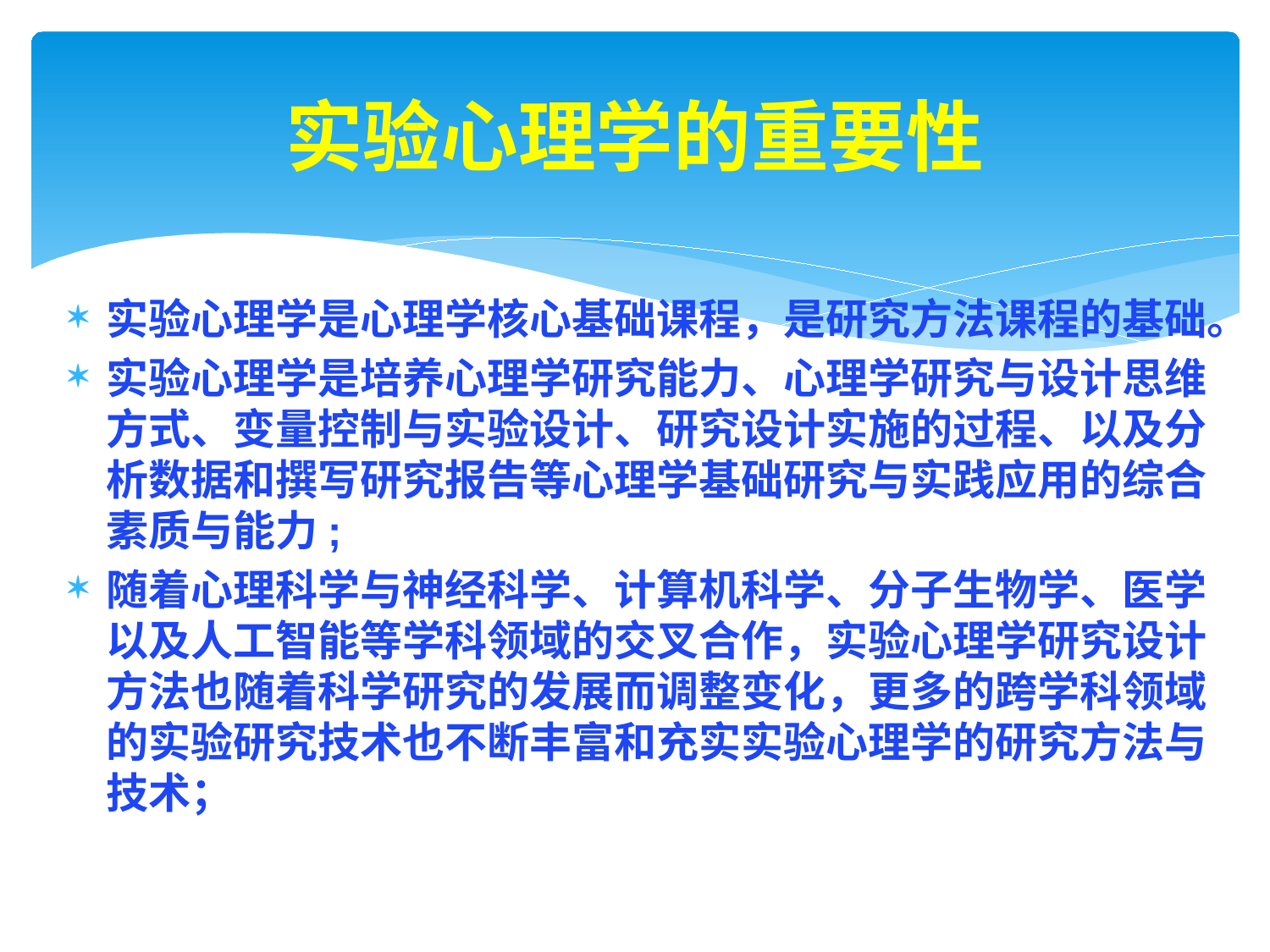

# 实验心理学的重要性
实验心理学是心理学核心基础课程，是研究方法课程的基础。
实验心理学是培养心理学研究能力、心理学研究与设计思维方式、变量控制与实验设计、研究设计实施的过程、以及分析数据和撰写研究报告等心理学基础研究与实践应用的综合素质与能力;
随着心理科学与神经科学、计算机科学、分子生物学、医学以及人工智能等学科领域的交叉合作，实验心理学研究设计方法也随着科学研究的发展而调整变化，更多的跨学科领域的实验研究技术也不断丰富和充实实验心理学的研究方法与技术；